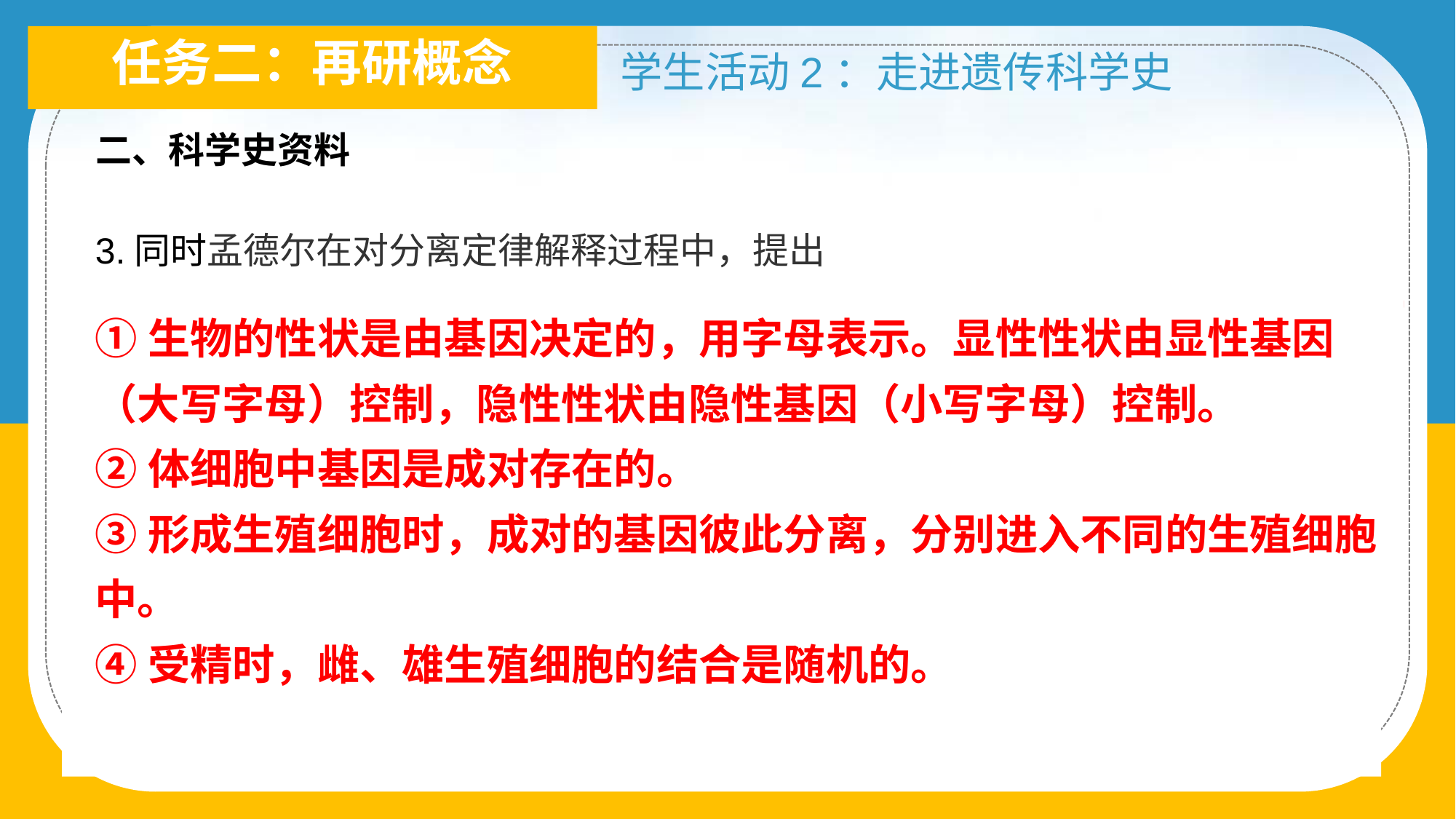

任务二：再研概念

学生活动2：走进遗传科学史
二、科学史资料
3.同时孟德尔在对分离定律解释过程中，提出
①生物的性状是由遗传因子决定的，用字母表示。显性性状由显性遗传因子(大写字母表示）控制，隐性性状由隐性遗传因子（小写字母表示）控制。
②体细胞中遗传因子是成对存在的。
③形成生殖细胞时，成对的遗传因子彼此分离，分别进入不同的生殖细胞中。
④受精时，雌、雄生殖细胞的结合是随机的。
①生物的性状是由基因决定的，用字母表示。显性性状由显性基因（大写字母）控制，隐性性状由隐性基因（小写字母）控制。
②体细胞中基因是成对存在的。
③形成生殖细胞时，成对的基因彼此分离，分别进入不同的生殖细胞中。
④受精时，雌、雄生殖细胞的结合是随机的。